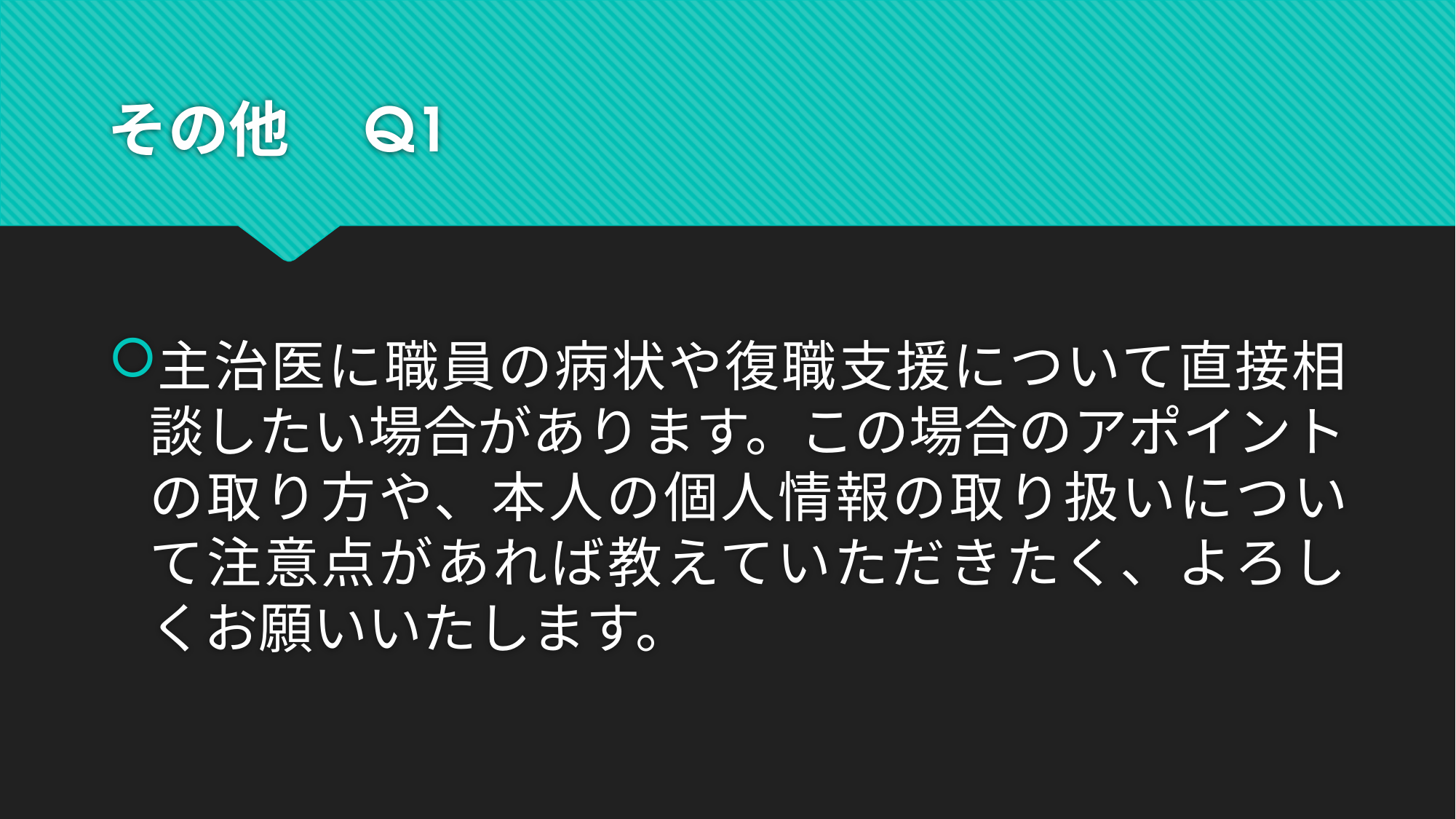

# その他　Q1
主治医に職員の病状や復職⽀援について直接相談したい場合があります。この場合のアポイントの取り⽅や、本⼈の個⼈情報の取り扱いについて注意点があれば教えていただきたく、よろしくお願いいたします。